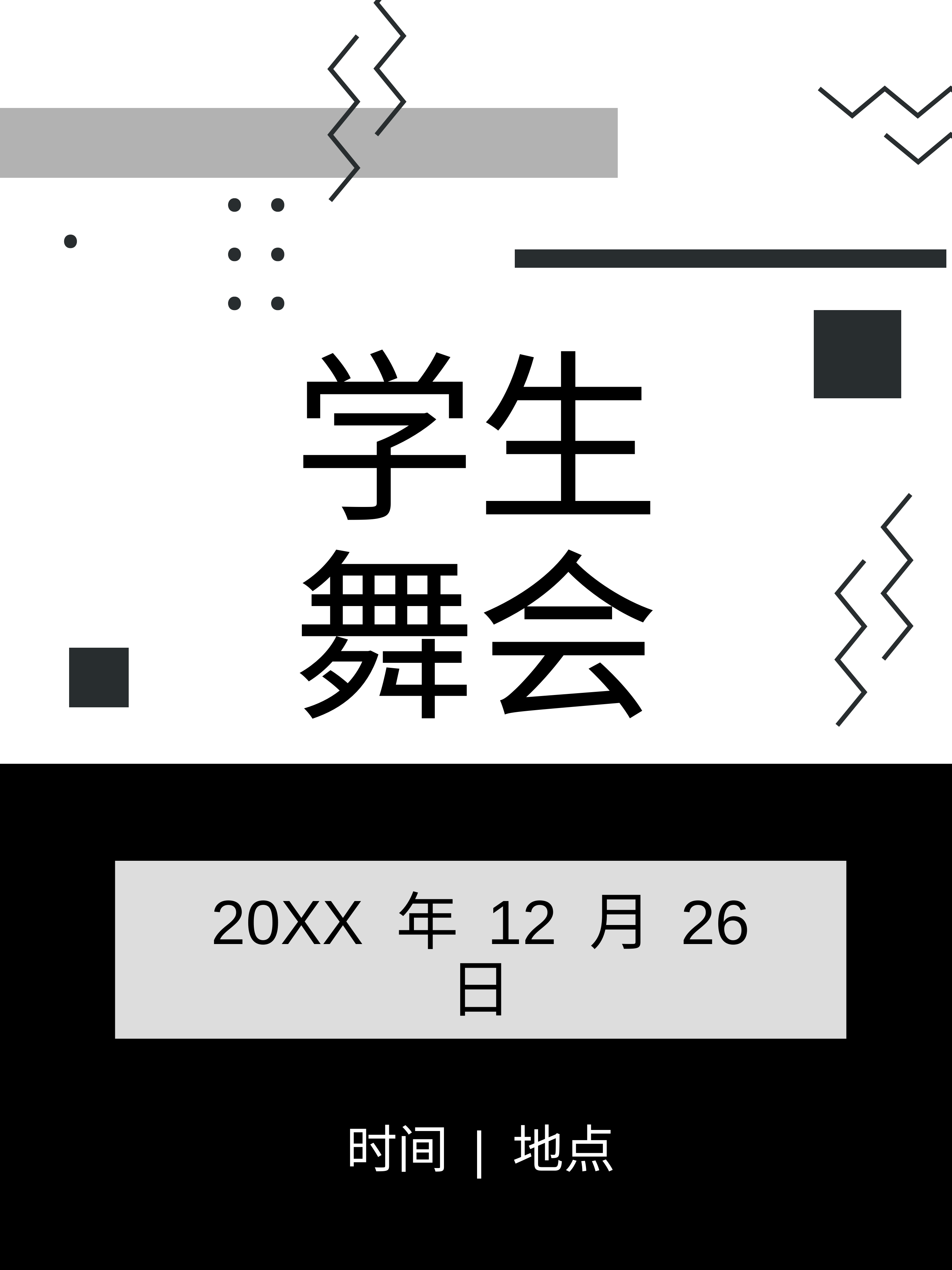

# 学生 舞会
20XX 年 12 月 26 日
时间 | 地点